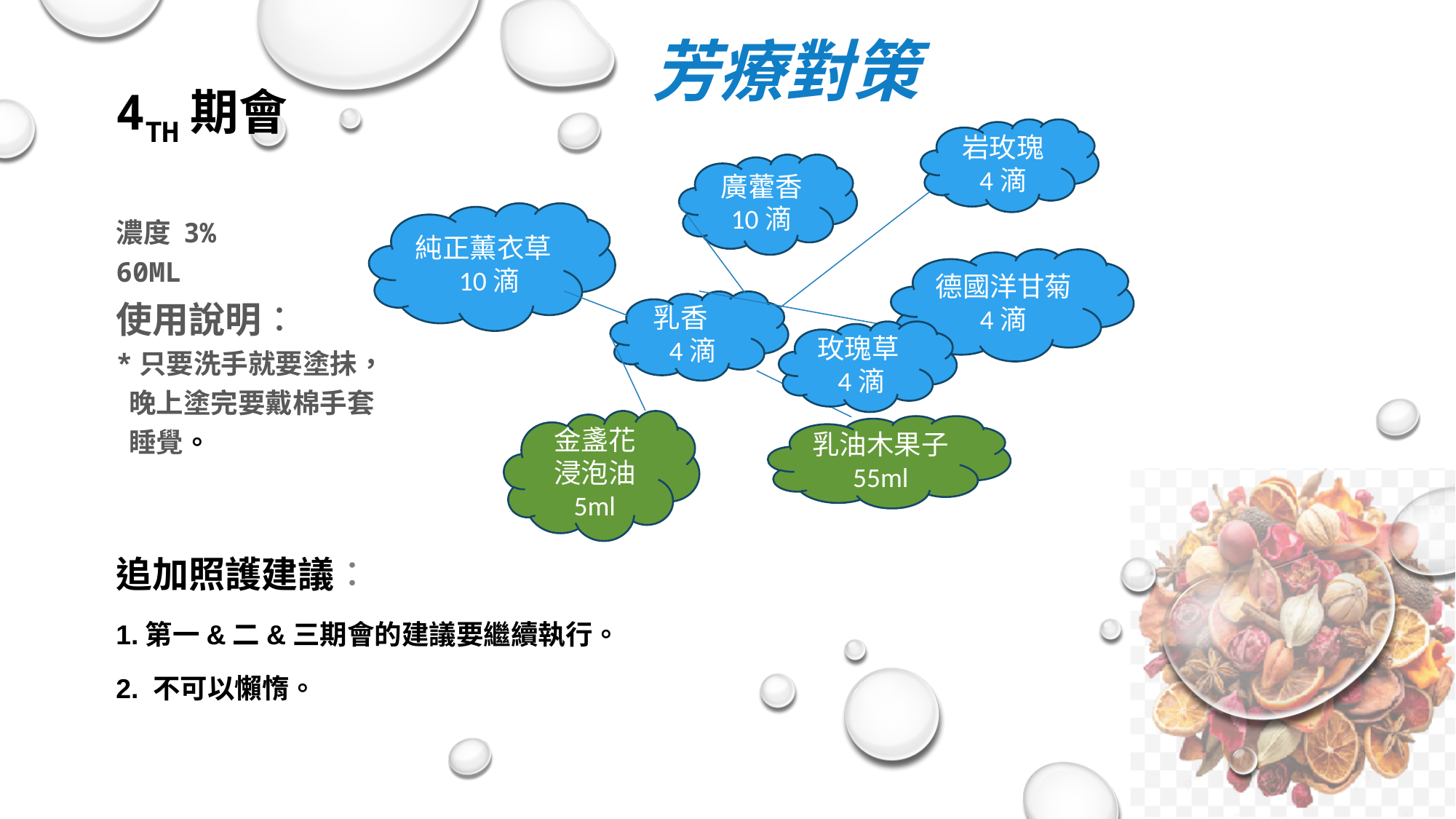

# 芳療對策
4th期會

濃度 3%
60ML
使用說明：
*只要洗手就要塗抺，
 晚上塗完要戴棉手套
 睡覺。
岩玫瑰 4滴
廣藿香 10滴
純正薰衣草  10滴
德國洋甘菊 4滴
乳香     4滴
玫瑰草4滴
金盞花浸泡油 5ml
乳油木果子 55ml
追加照護建議：
1.第一&二&三期會的建議要繼續執行。
2. 不可以懶惰。